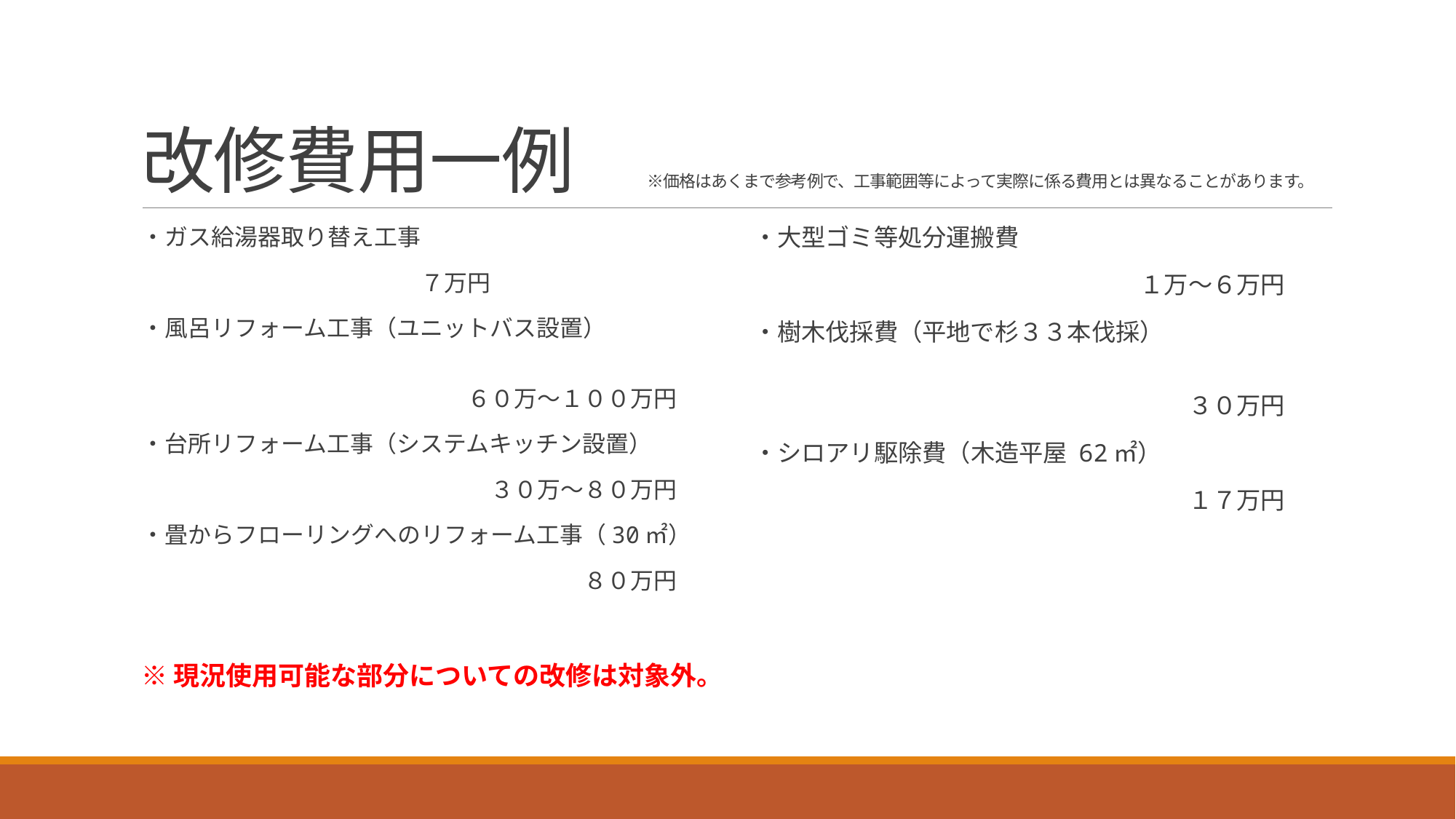

# 改修費用一例　※価格はあくまで参考例で、工事範囲等によって実際に係る費用とは異なることがあります。
・ガス給湯器取り替え工事
 　　　　　                             ７万円
・風呂リフォーム工事（ユニットバス設置）
　　　　　　　　　　　　　　６０万～１００万円
・台所リフォーム工事（システムキッチン設置）
　　　　　　　　　　　　　　　３０万～８０万円
・畳からフローリングへのリフォーム工事（30㎡）
　　　　　　　　　　　　　　　　　　　８０万円

※現況使用可能な部分についての改修は対象外。
・大型ゴミ等処分運搬費
　　　　　　　　　　　　　　　　１万～６万円
・樹木伐採費（平地で杉３３本伐採）
　　　　　　　　　　　　　　　　　　３０万円
・シロアリ駆除費（木造平屋 62㎡）
　　　　　　　　　　　　　　　　　　１７万円